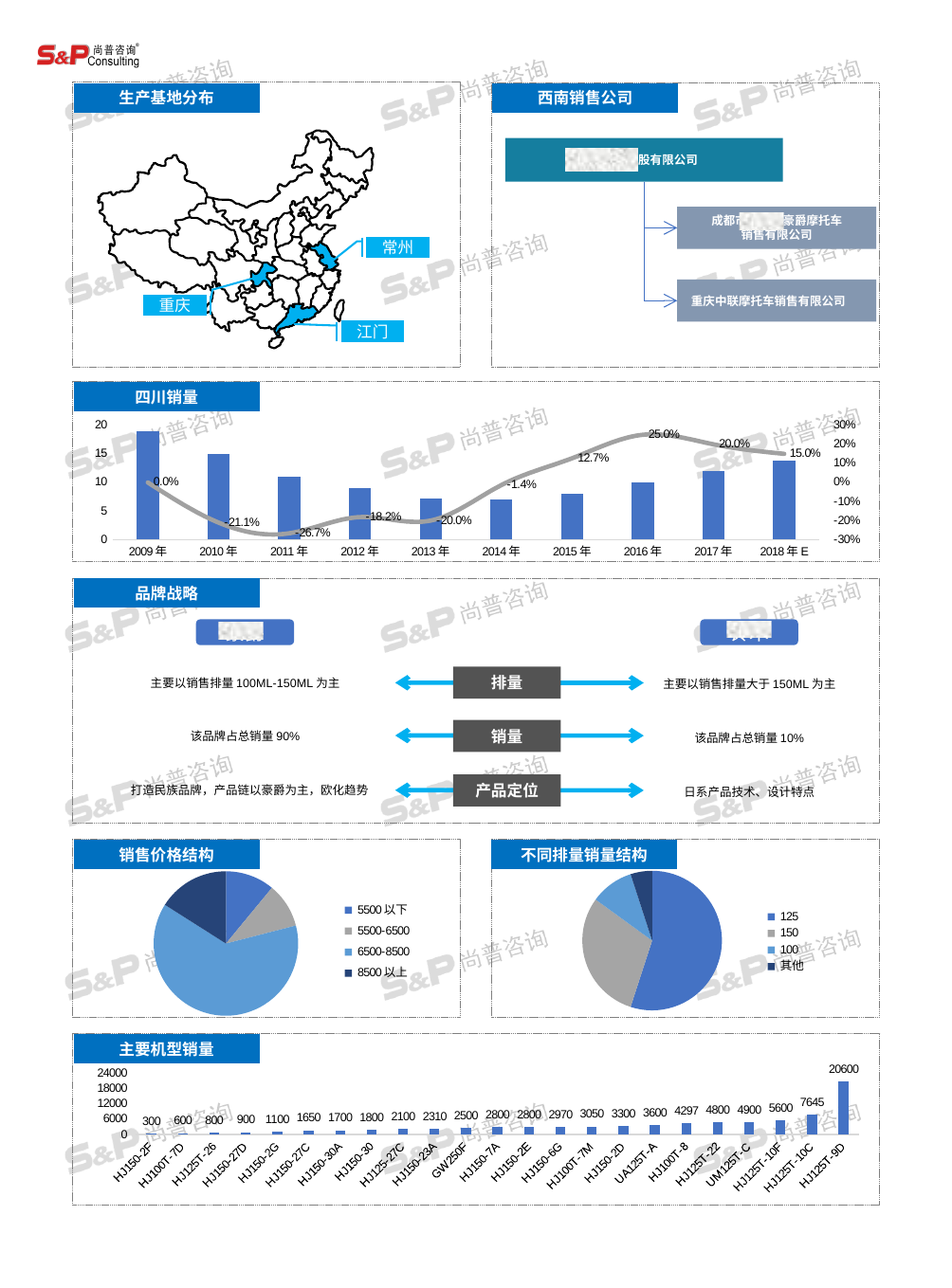

生产基地分布
西南销售公司

常州
重庆
江门
豪豪爵控股有限公司
成都市大长江豪爵摩托车
销售有限公司
重庆中联摩托车销售有限公司

四川销量

### Chart

| Category | 销量 | 列1 |
|---|---|---|
| 2009年 | 19.0 | None |
| 2010年 | 15.0 | -0.21052631578947367 |
| 2011年 | 11.0 | -0.26666666666666666 |
| 2012年 | 9.0 | -0.18181818181818182 |
| 2013年 | 7.2 | -0.19999999999999998 |
| 2014年 | 7.1 | -0.013888888888888963 |
| 2015年 | 8.0 | 0.12676056338028174 |
| 2016年 | 10.0 | 0.25 |
| 2017年 | 12.0 | 0.2 |
| 2018年E | 13.8 | 0.15 |
品牌战略
豪爵
铃木
排量
主要以销售排量100ML-150ML为主
主要以销售排量大于150ML为主
销量
该品牌占总销量90%
该品牌占总销量10%
产品定位
日系产品技术、设计特点
打造民族品牌，产品链以豪爵为主，欧化趋势

销售价格结构
不同排量销量结构

### Chart

| Category | 人数 |
|---|---|
| 125 | 0.55 |
| 150 | 0.3 |
| 100 | 0.1 |
| 其他 | 0.05 |

### Chart

| Category | 销售额 |
|---|---|
| 5500以下 | 0.11 |
| 5500-6500 | 0.1 |
| 6500-8500 | 0.6300000000000002 |
| 8500以上 | 0.16 |
主要机型销量

### Chart

| Category | 2017年 |
|---|---|
| HJ150-2F | 300.0 |
| HJ100T-7D | 600.0 |
| HJ125T-26 | 800.0 |
| HJ150-27D | 900.0 |
| HJ150-2G | 1100.0 |
| HJ150-27C | 1650.0 |
| HJ150-30A | 1700.0 |
| HJ150-30 | 1800.0 |
| HJ125-27C | 2100.0 |
| HJ150-23A | 2310.0 |
| GW250F | 2500.0 |
| HJ150-7A | 2800.0 |
| HJ150-2E | 2800.0 |
| HJ150-6G | 2970.0 |
| HJ100T-7M | 3050.0 |
| HJ150-2D | 3300.0 |
| UA125T-A | 3600.0 |
| HJ100T-8 | 4297.0 |
| HJ125T-22 | 4800.0 |
| UM125T-C | 4900.0 |
| HJ125T-10F | 5600.0 |
| HJ125T-10C | 7645.0 |
| HJ125T-9D | 20600.0 |